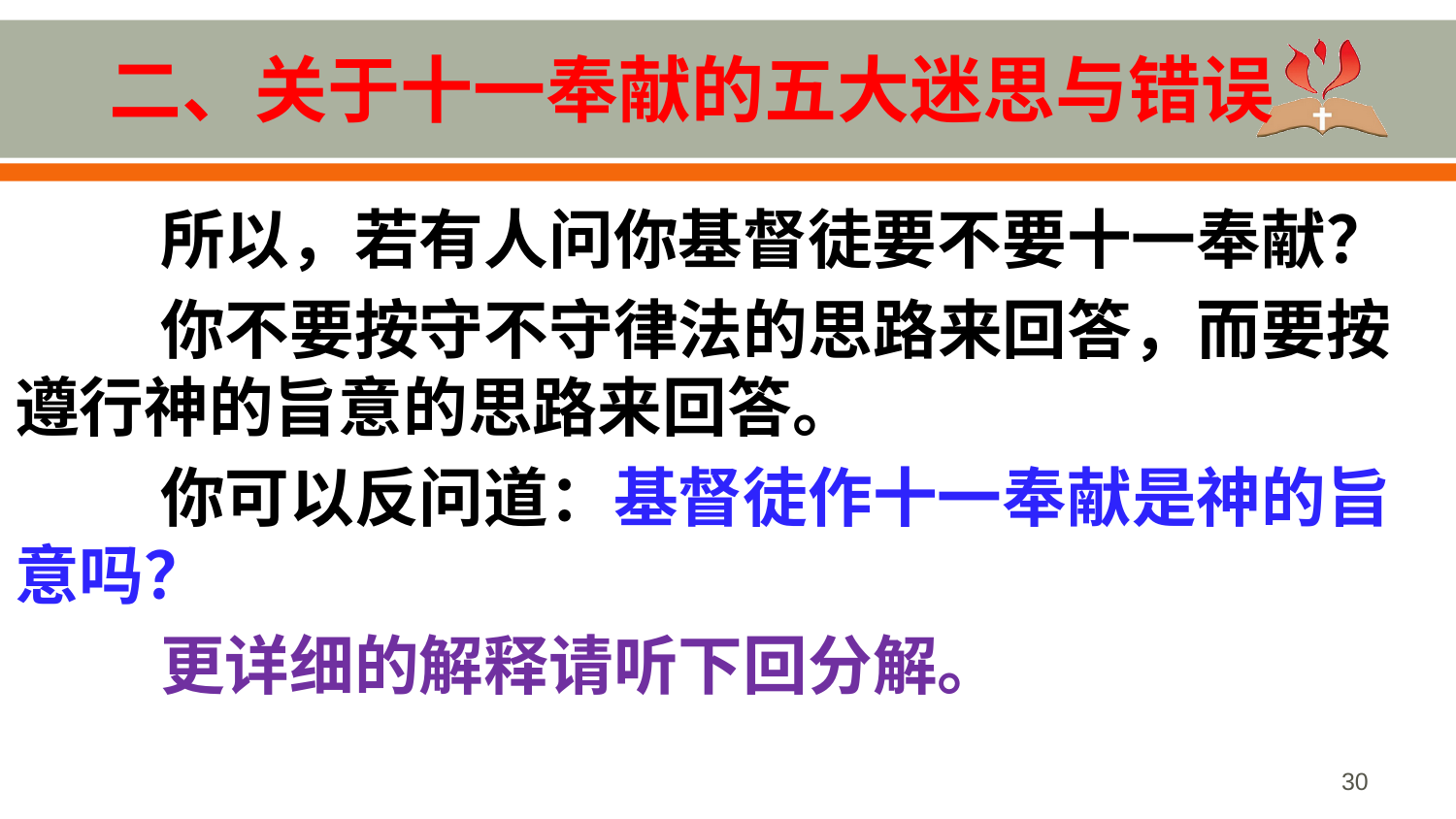

# 二、关于十一奉献的五大迷思与错误
	所以，若有人问你基督徒要不要十一奉献？
	你不要按守不守律法的思路来回答，而要按遵行神的旨意的思路来回答。
	你可以反问道：基督徒作十一奉献是神的旨意吗？
	更详细的解释请听下回分解。

30